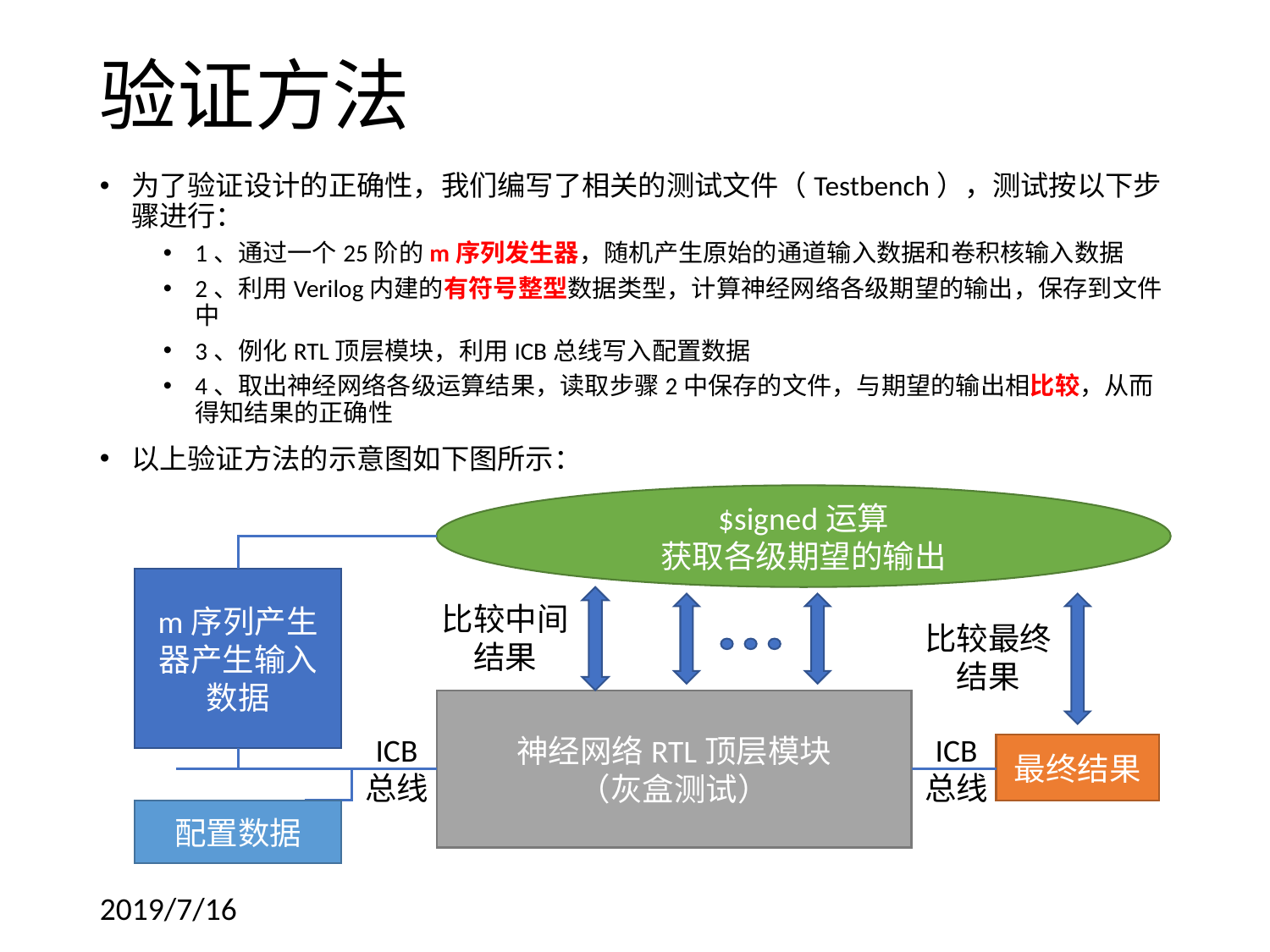

# 验证方法
为了验证设计的正确性，我们编写了相关的测试文件（Testbench），测试按以下步骤进行：
1、通过一个25阶的m序列发生器，随机产生原始的通道输入数据和卷积核输入数据
2、利用Verilog内建的有符号整型数据类型，计算神经网络各级期望的输出，保存到文件中
3、例化RTL顶层模块，利用ICB总线写入配置数据
4、取出神经网络各级运算结果，读取步骤2中保存的文件，与期望的输出相比较，从而得知结果的正确性
以上验证方法的示意图如下图所示：
$signed运算
获取各级期望的输出
m序列产生器产生输入数据

比较中间
结果

比较最终
结果

神经网络RTL顶层模块
（灰盒测试）
ICB
总线
ICB
总线
最终结果
配置数据
2019/7/16
SCE2019
21